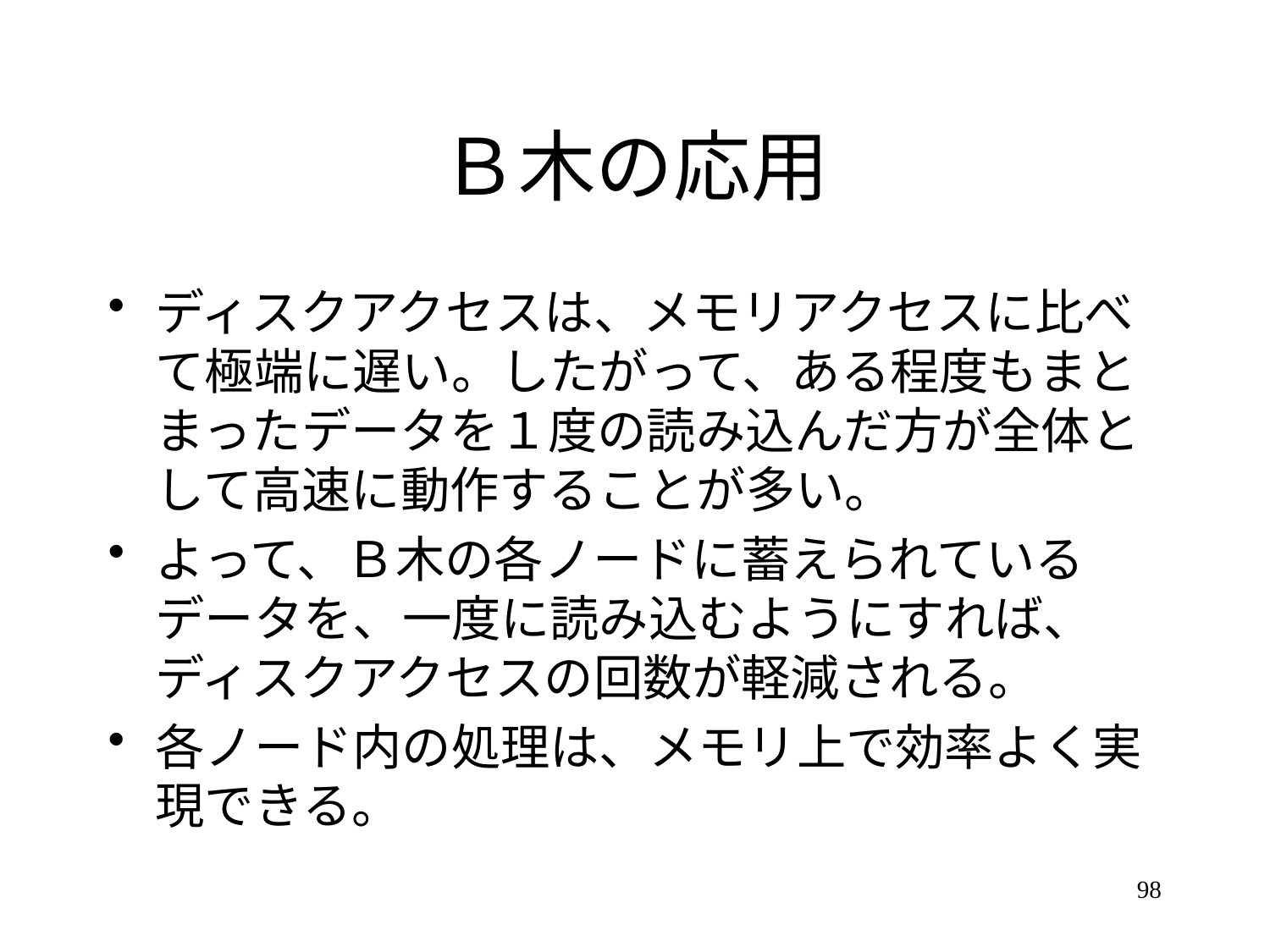

# Ｂ木の応用
ディスクアクセスは、メモリアクセスに比べて極端に遅い。したがって、ある程度もまとまったデータを１度の読み込んだ方が全体として高速に動作することが多い。
よって、Ｂ木の各ノードに蓄えられているデータを、一度に読み込むようにすれば、ディスクアクセスの回数が軽減される。
各ノード内の処理は、メモリ上で効率よく実現できる。
98